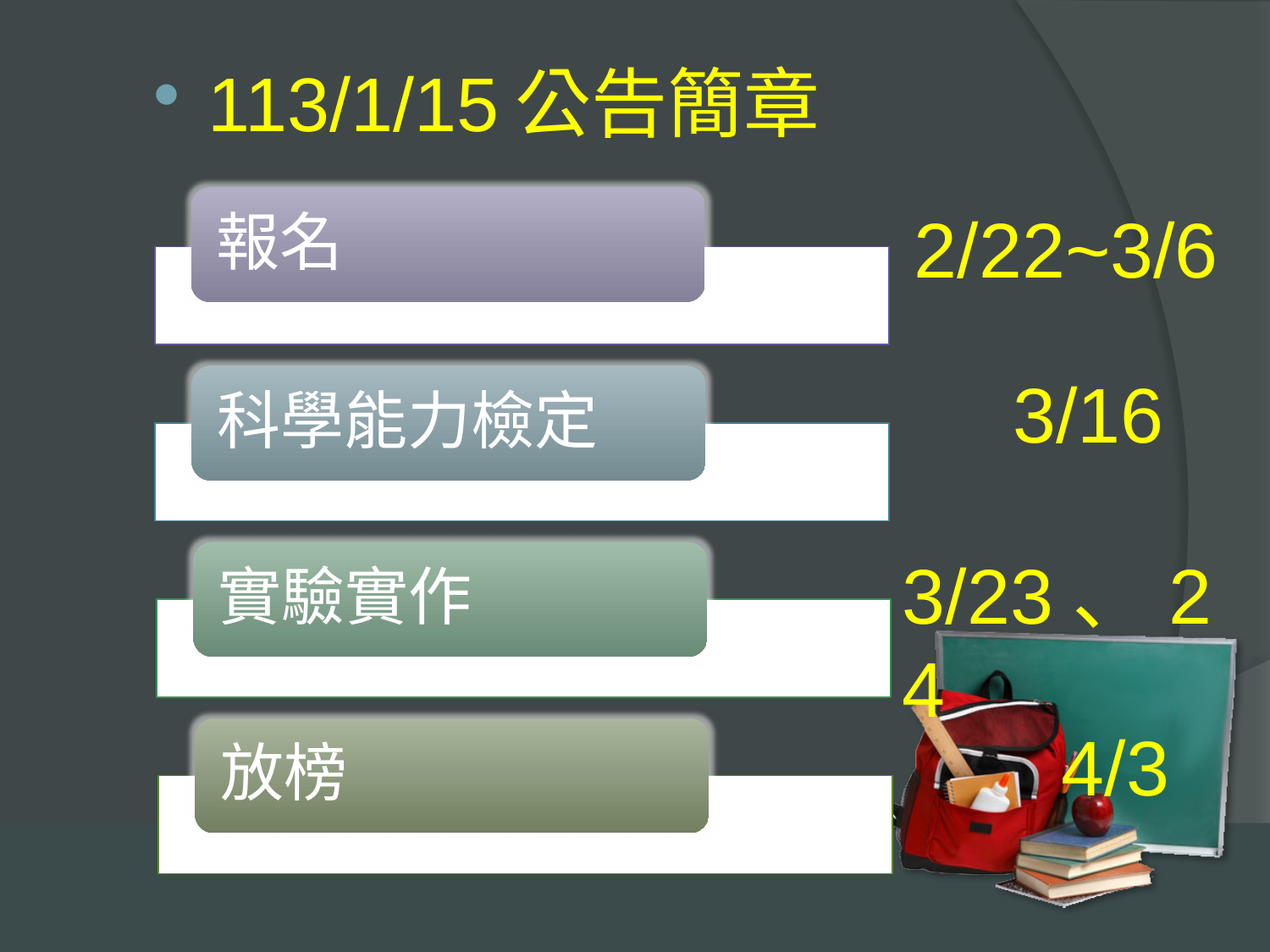

113/1/15公告簡章
報名

2/22~3/6
3/16
科學能力檢定

3/23、24
實驗實作

4/3
放榜